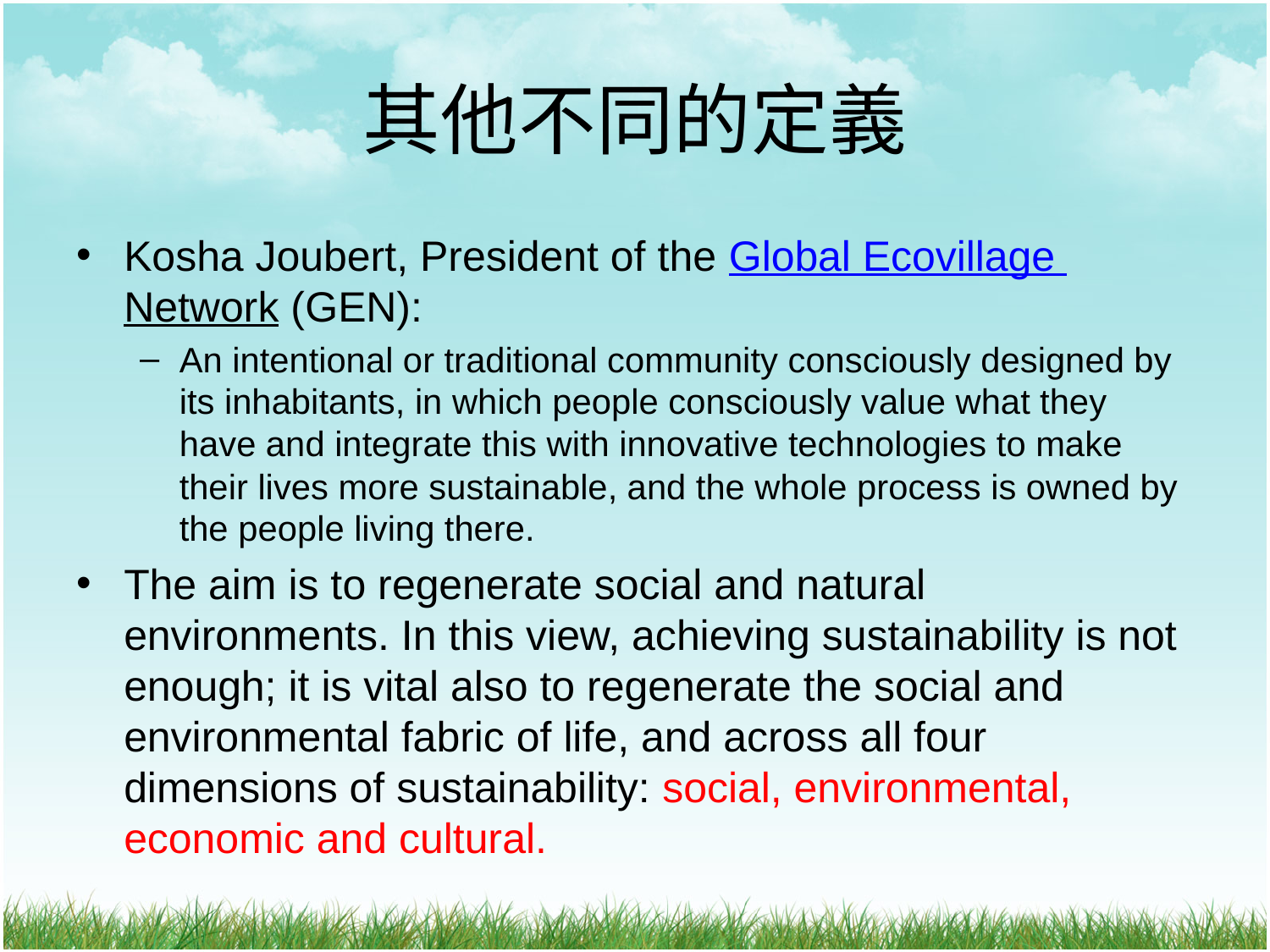

# 其他不同的定義
Kosha Joubert, President of the Global Ecovillage Network (GEN):
An intentional or traditional community consciously designed by its inhabitants, in which people consciously value what they have and integrate this with innovative technologies to make their lives more sustainable, and the whole process is owned by the people living there.
The aim is to regenerate social and natural environments. In this view, achieving sustainability is not enough; it is vital also to regenerate the social and environmental fabric of life, and across all four dimensions of sustainability: social, environmental, economic and cultural.